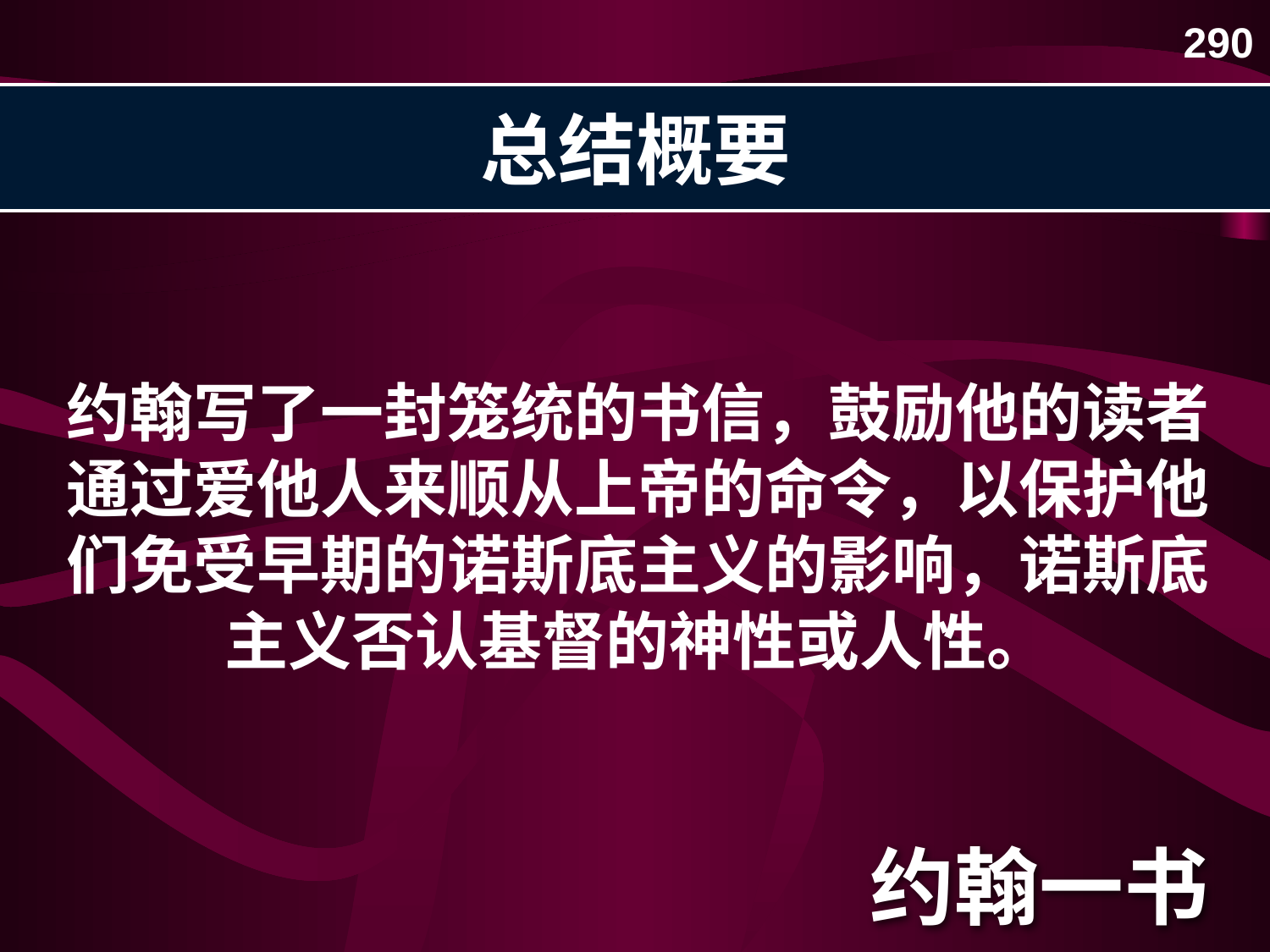

290
# 总结概要
约翰写了一封笼统的书信，鼓励他的读者通过爱他人来顺从上帝的命令，以保护他们免受早期的诺斯底主义的影响，诺斯底主义否认基督的神性或人性。
约翰一书